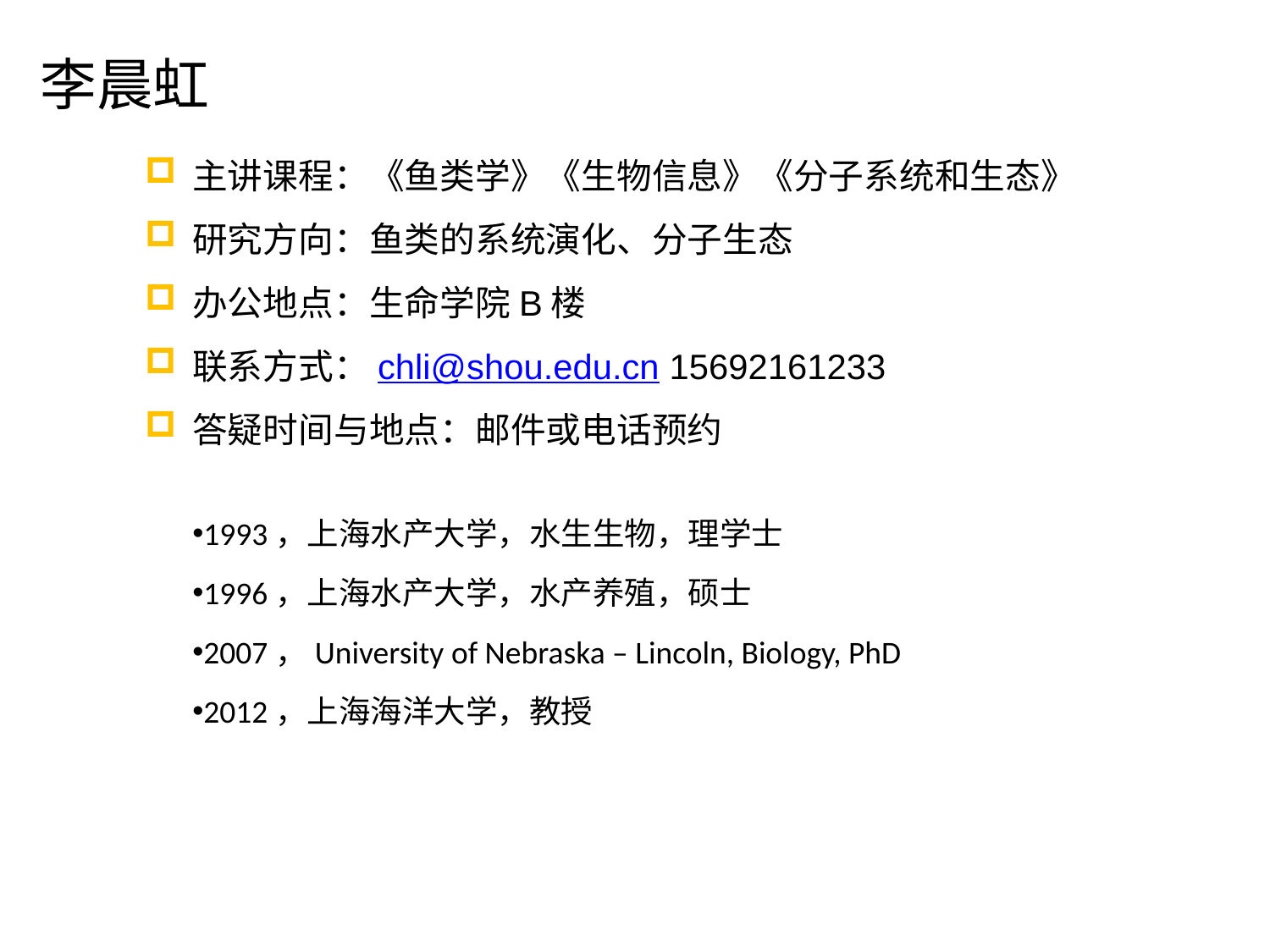

李晨虹
主讲课程：《鱼类学》《生物信息》《分子系统和生态》
研究方向：鱼类的系统演化、分子生态
办公地点：生命学院B楼
联系方式：chli@shou.edu.cn 15692161233
答疑时间与地点：邮件或电话预约
1993，上海水产大学，水生生物，理学士
1996，上海水产大学，水产养殖，硕士
2007，University of Nebraska – Lincoln, Biology, PhD
2012，上海海洋大学，教授